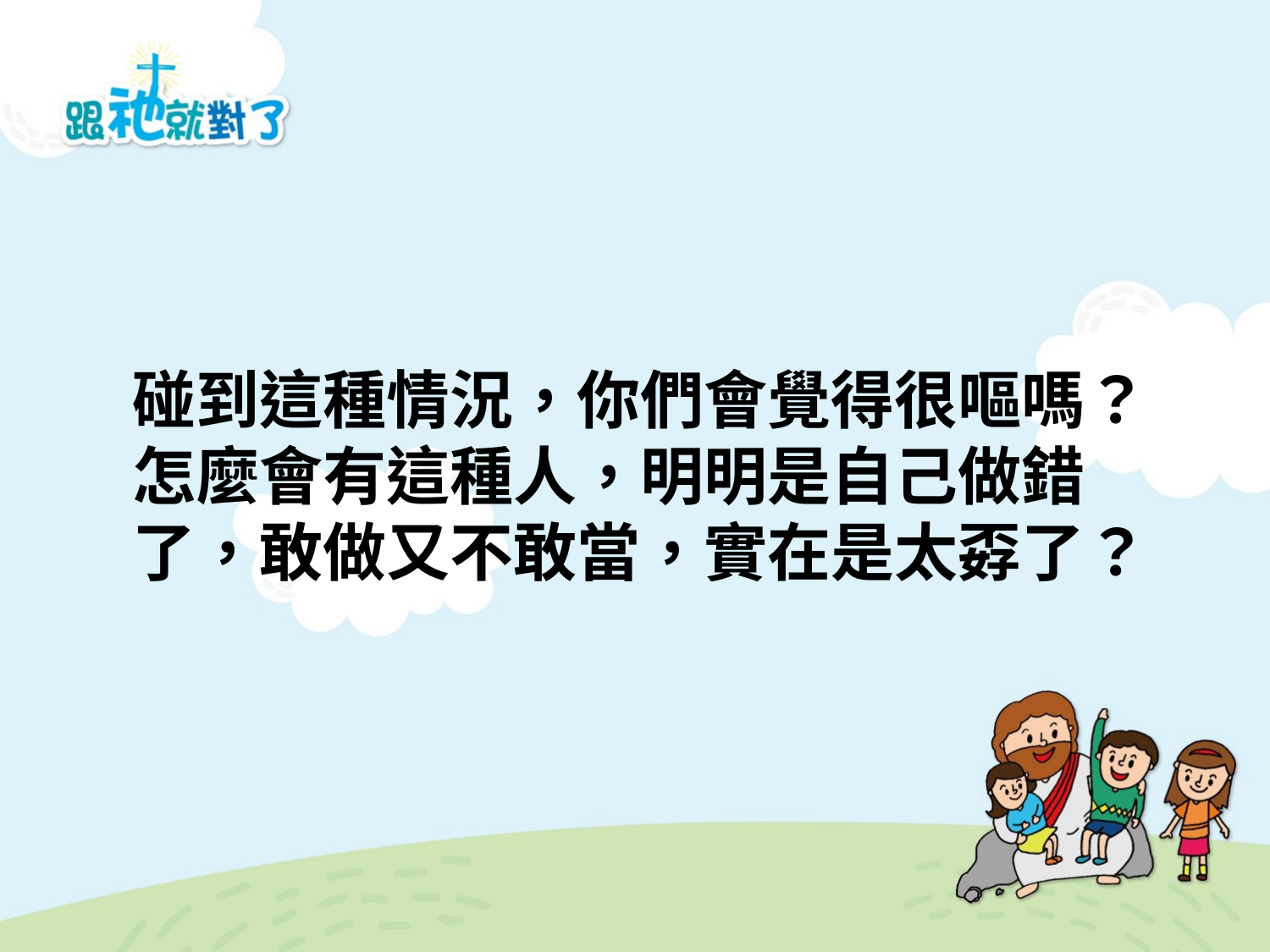

碰到這種情況，你們會覺得很嘔嗎？怎麼會有這種人，明明是自己做錯了，敢做又不敢當，實在是太孬了？